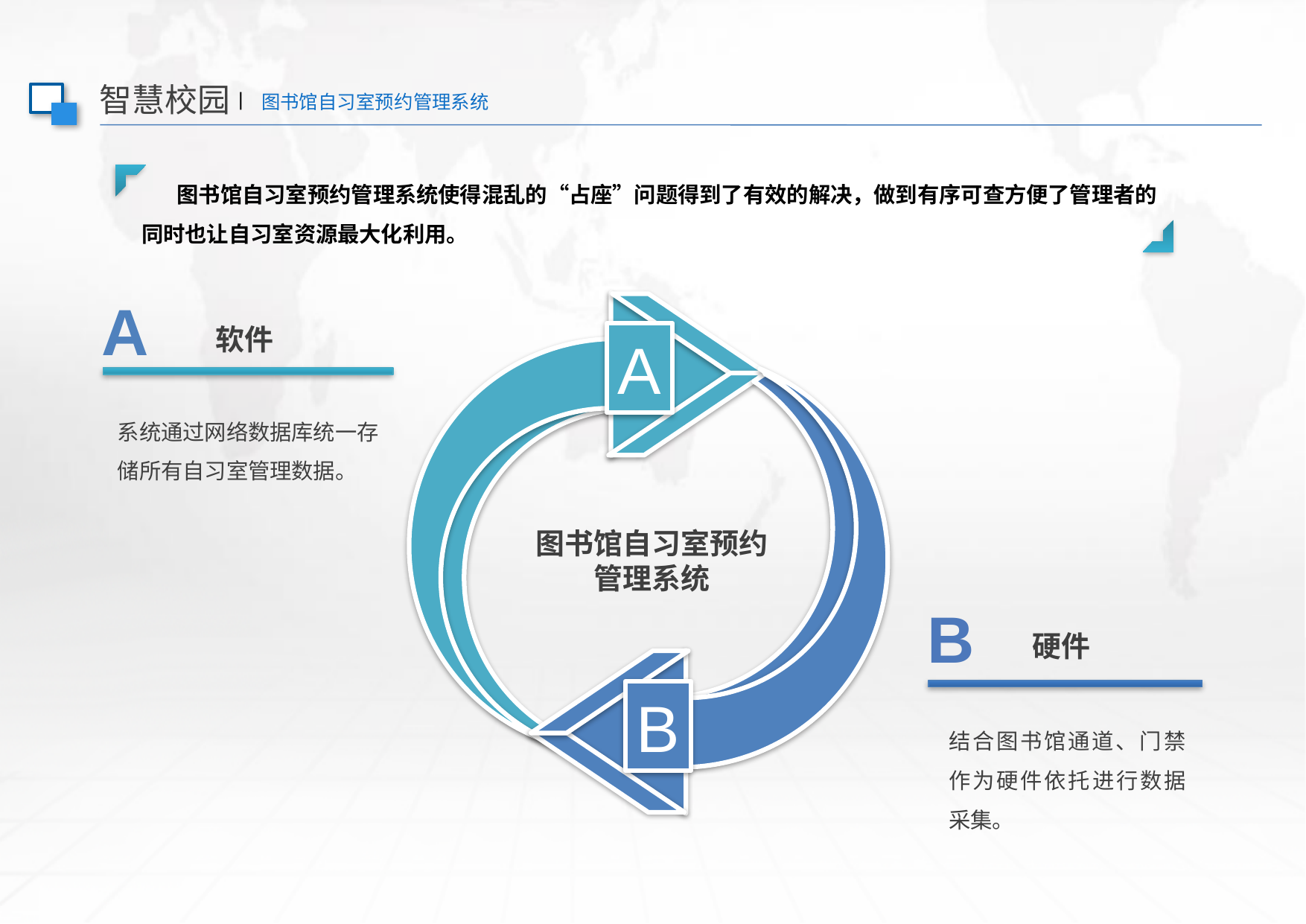

智慧校园|  图书馆自习室预约管理系统

      图书馆自习室预约管理系统使得混乱的“占座”问题得到了有效的解决，做到有序可查方便了管理者的同时也让自习室资源最大化利用。

A
A
软件

系统通过网络数据库统一存储所有自习室管理数据。

B

图书馆自习室预约
管理系统
B
硬件

结合图书馆通道、门禁作为硬件依托进行数据采集。